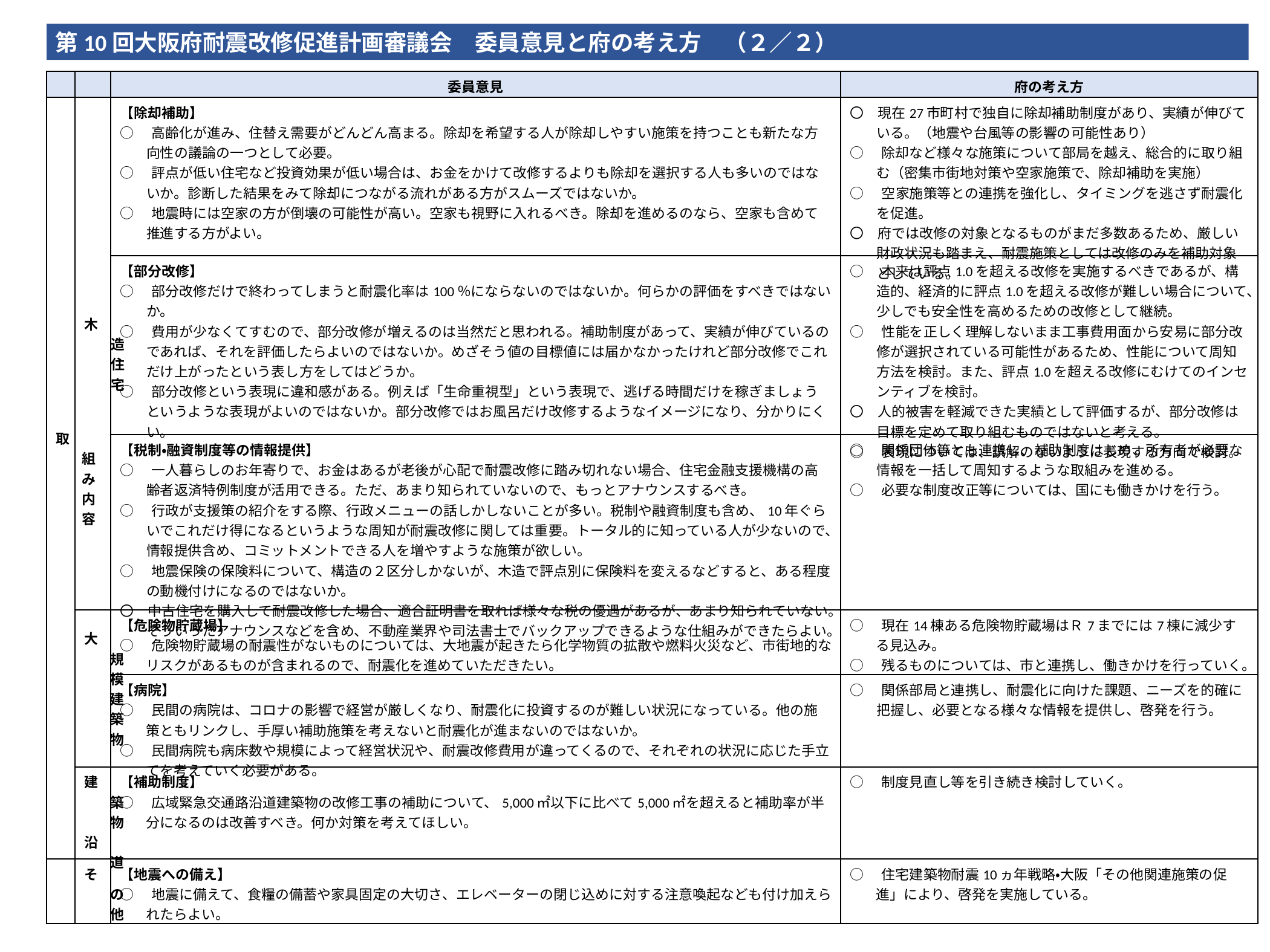

第10回大阪府耐震改修促進計画審議会　委員意見と府の考え方　（２／２）
|  |  | 委員意見 | 府の考え方 |
| --- | --- | --- | --- |
| 取組み内容 | 木造住宅 | 【除却補助】 ○　高齢化が進み、住替え需要がどんどん高まる。除却を希望する人が除却しやすい施策を持つことも新たな方向性の議論の一つとして必要。 ○　評点が低い住宅など投資効果が低い場合は、お金をかけて改修するよりも除却を選択する人も多いのではないか。診断した結果をみて除却につながる流れがある方がスムーズではないか。 ○　地震時には空家の方が倒壊の可能性が高い。空家も視野に入れるべき。除却を進めるのなら、空家も含めて推進する方がよい。 | 〇　現在27市町村で独自に除却補助制度があり、実績が伸びている。（地震や台風等の影響の可能性あり） ○　除却など様々な施策について部局を越え、総合的に取り組む（密集市街地対策や空家施策で、除却補助を実施） ○　空家施策等との連携を強化し、タイミングを逃さず耐震化を促進。 〇　府では改修の対象となるものがまだ多数あるため、厳しい財政状況も踏まえ、耐震施策としては改修のみを補助対象としている。 |
|  |  | 【部分改修】 ○　部分改修だけで終わってしまうと耐震化率は100％にならないのではないか。何らかの評価をすべきではないか。 ○　費用が少なくてすむので、部分改修が増えるのは当然だと思われる。補助制度があって、実績が伸びているのであれば、それを評価したらよいのではないか。めざそう値の目標値には届かなかったけれど部分改修でこれだけ上がったという表し方をしてはどうか。 ○　部分改修という表現に違和感がある。例えば「生命重視型」という表現で、逃げる時間だけを稼ぎましょうというような表現がよいのではないか。部分改修ではお風呂だけ改修するようなイメージになり、分かりにくい。 | ○　本来は評点1.0を超える改修を実施するべきであるが、構造的、経済的に評点1.0を超える改修が難しい場合について、少しでも安全性を高めるための改修として継続。 ○　性能を正しく理解しないまま工事費用面から安易に部分改修が選択されている可能性があるため、性能について周知方法を検討。また、評点1.0を超える改修にむけてのインセンティブを検討。 〇　人的被害を軽減できた実績として評価するが、部分改修は目標を定めて取り組むものではないと考える。 ○　表現については、誤解のないように表現する方向で検討。 |
|  |  | 【税制・融資制度等の情報提供】 ○　一人暮らしのお年寄りで、お金はあるが老後が心配で耐震改修に踏み切れない場合、住宅金融支援機構の高齢者返済特例制度が活用できる。ただ、あまり知られていないので、もっとアナウンスするべき。 ○　行政が支援策の紹介をする際、行政メニューの話しかしないことが多い。税制や融資制度も含め、10年ぐらいでこれだけ得になるというような周知が耐震改修に関しては重要。トータル的に知っている人が少ないので、情報提供含め、コミットメントできる人を増やすような施策が欲しい。 ○　地震保険の保険料について、構造の２区分しかないが、木造で評点別に保険料を変えるなどすると、ある程度の動機付けになるのではないか。 〇　中古住宅を購入して耐震改修した場合、適合証明書を取れば様々な税の優遇があるが、あまり知られていない。そういったアナウンスなどを含め、不動産業界や司法書士でバックアップできるような仕組みができたらよい。 | ○　関係団体等とも連携し、補助制度はじめ、所有者が必要な情報を一括して周知するような取組みを進める。 ○　必要な制度改正等については、国にも働きかけを行う。 |
|  | 大規模建築物 | 【危険物貯蔵場】 ○　危険物貯蔵場の耐震性がないものについては、大地震が起きたら化学物質の拡散や燃料火災など、市街地的なリスクがあるものが含まれるので、耐震化を進めていただきたい。 | ○　現在14棟ある危険物貯蔵場はＲ7までには7棟に減少する見込み。 ○　残るものについては、市と連携し、働きかけを行っていく。 |
|  |  | 【病院】 ○　民間の病院は、コロナの影響で経営が厳しくなり、耐震化に投資するのが難しい状況になっている。他の施策ともリンクし、手厚い補助施策を考えないと耐震化が進まないのではないか。 ○　民間病院も病床数や規模によって経営状況や、耐震改修費用が違ってくるので、それぞれの状況に応じた手立てを考えていく必要がある。 | ○　関係部局と連携し、耐震化に向けた課題、ニーズを的確に把握し、必要となる様々な情報を提供し、啓発を行う。 |
|  | 建築物 沿道 | 【補助制度】 ○　広域緊急交通路沿道建築物の改修工事の補助について、5,000㎡以下に比べて5,000㎡を超えると補助率が半分になるのは改善すべき。何か対策を考えてほしい。 | ○　制度見直し等を引き続き検討していく。 |
|  | その他 | 【地震への備え】 ○　地震に備えて、食糧の備蓄や家具固定の大切さ、エレベーターの閉じ込めに対する注意喚起なども付け加えられたらよい。 | ○　住宅建築物耐震10ヵ年戦略・大阪「その他関連施策の促進」により、啓発を実施している。 |